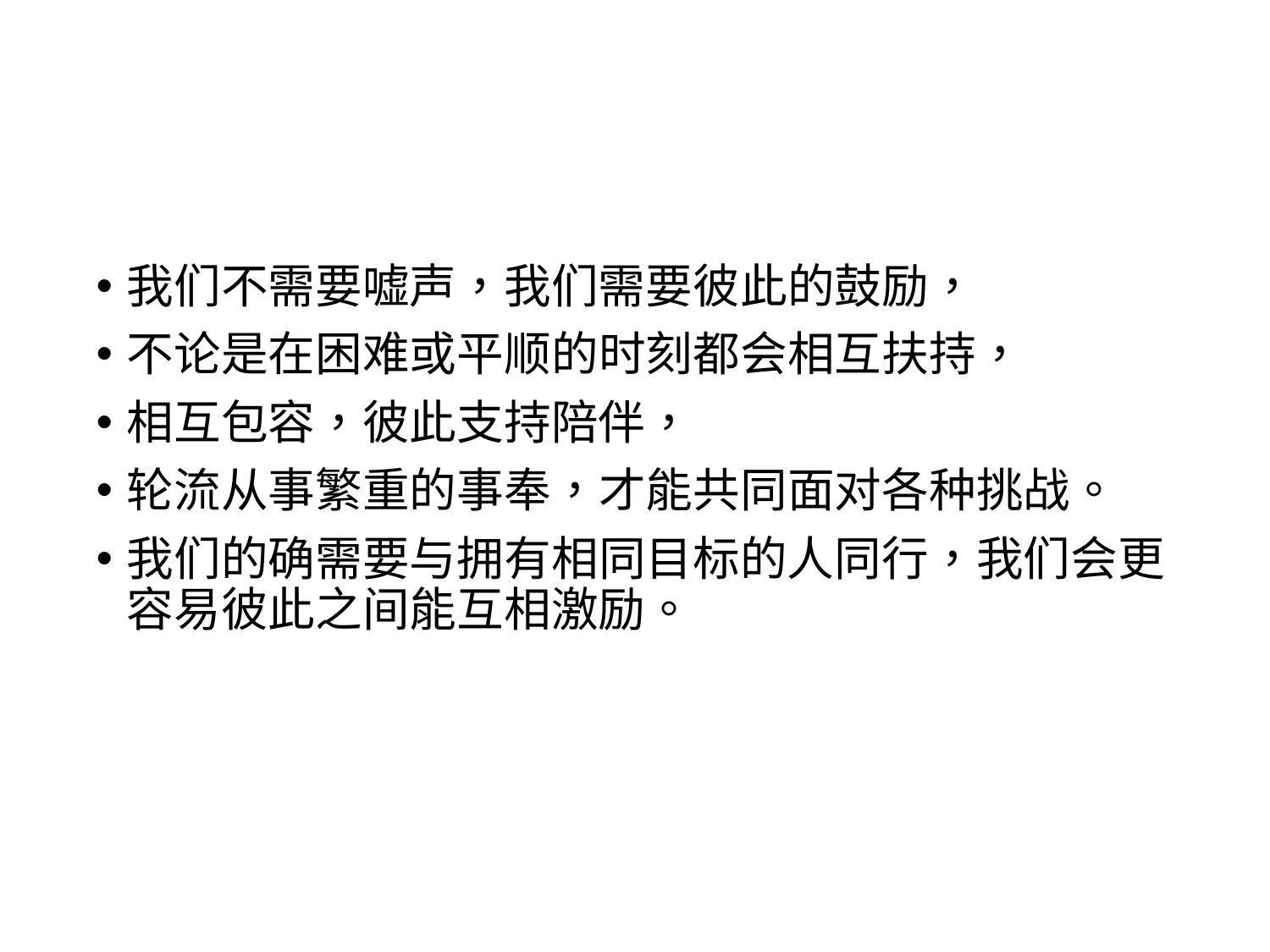

#
我们不需要嘘声，我们需要彼此的鼓励，
不论是在困难或平顺的时刻都会相互扶持，
相互包容，彼此支持陪伴，
轮流从事繁重的事奉，才能共同面对各种挑战。
我们的确需要与拥有相同目标的人同行，我们会更容易彼此之间能互相激励。